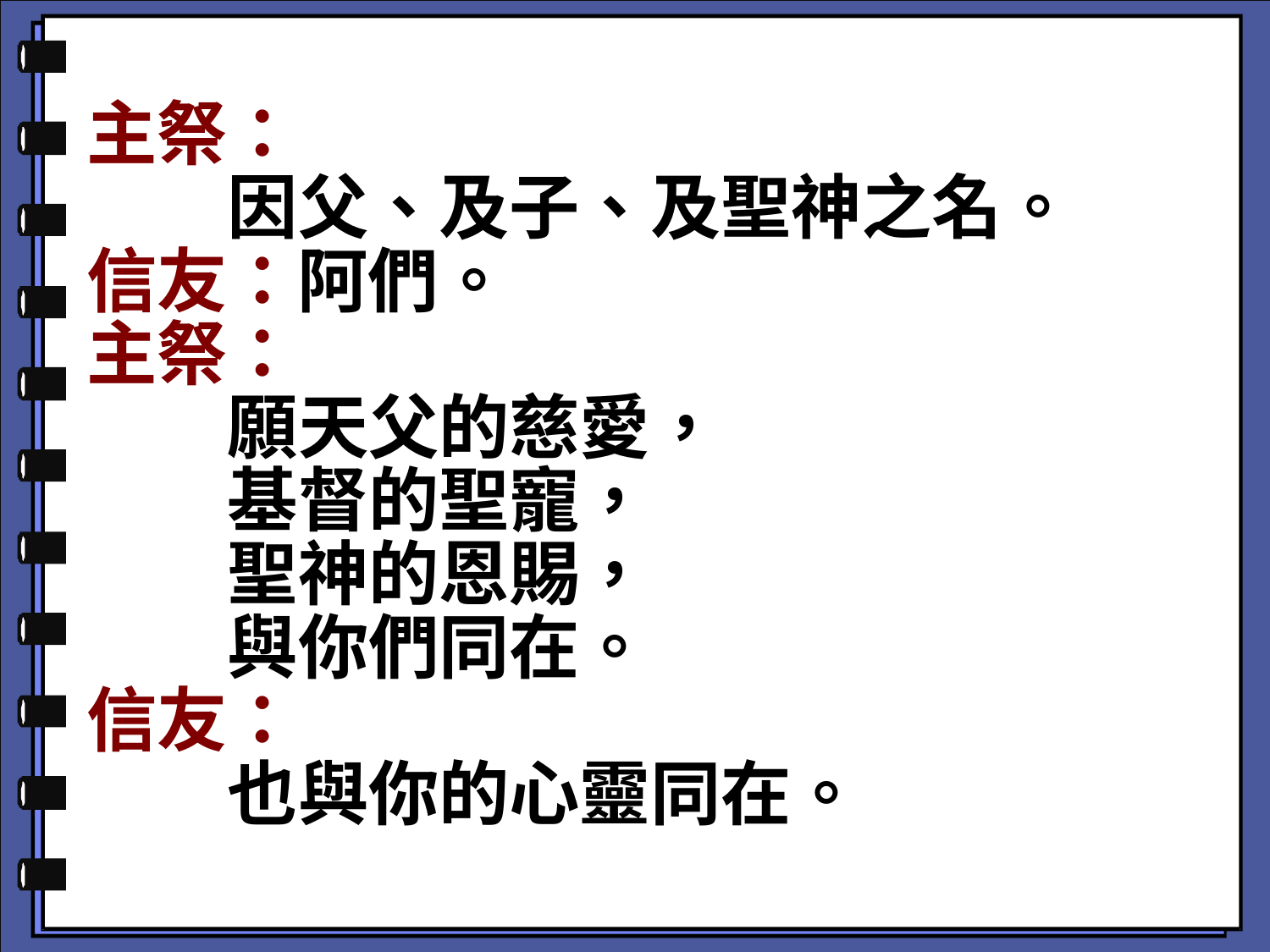

主祭：
　　因父、及子、及聖神之名。
信友：阿們。
主祭：
　　願天父的慈愛，
　　基督的聖寵，
　　聖神的恩賜，
　　與你們同在。
信友：
　　也與你的心靈同在。